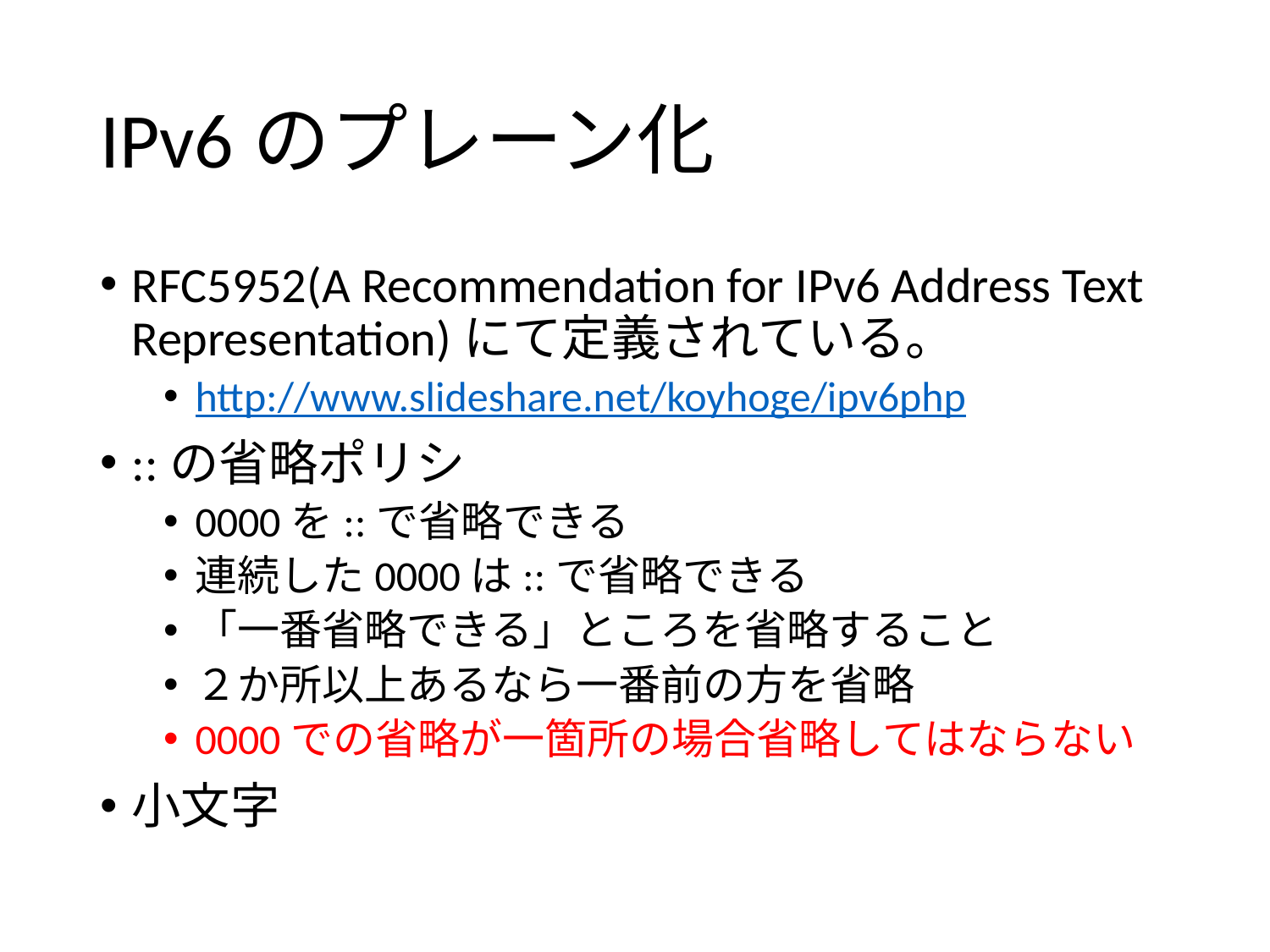

# IPv6のプレーン化
RFC5952(A Recommendation for IPv6 Address Text Representation)にて定義されている。
http://www.slideshare.net/koyhoge/ipv6php
::の省略ポリシ
0000を::で省略できる
連続した0000は::で省略できる
「一番省略できる」ところを省略すること
２か所以上あるなら一番前の方を省略
0000での省略が一箇所の場合省略してはならない
小文字